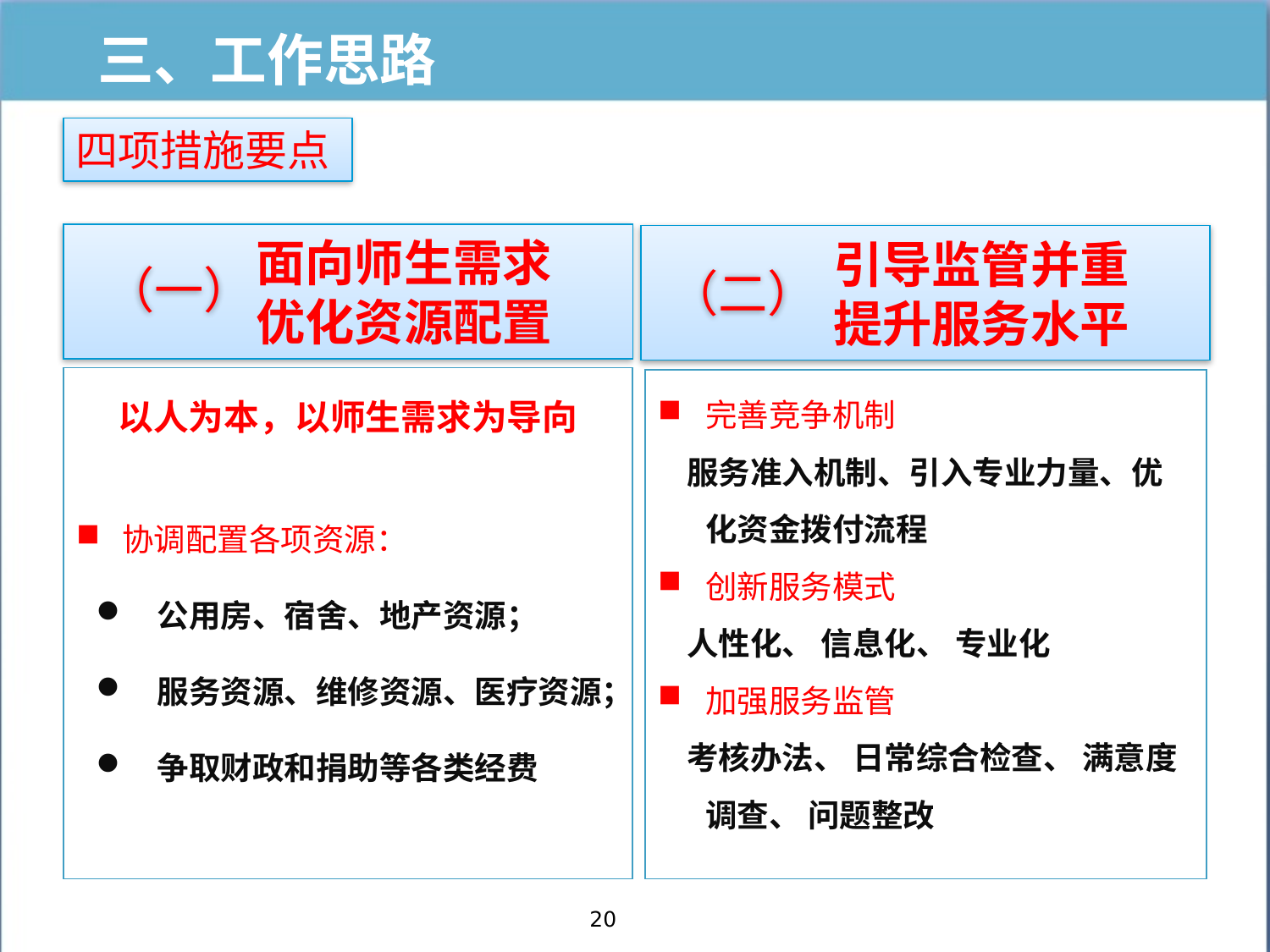

# 三、工作思路
四项措施要点
面向师生需求
优化资源配置
引导监管并重
提升服务水平
（一）
（二）
以人为本，以师生需求为导向

  协调配置各项资源：
   公用房、宿舍、地产资源；
   服务资源、维修资源、医疗资源；
   争取财政和捐助等各类经费

完善竞争机制
   服务准入机制、引入专业力量、优化资金拨付流程
创新服务模式
   人性化、 信息化、 专业化
加强服务监管
   考核办法、 日常综合检查、 满意度调查、 问题整改
20